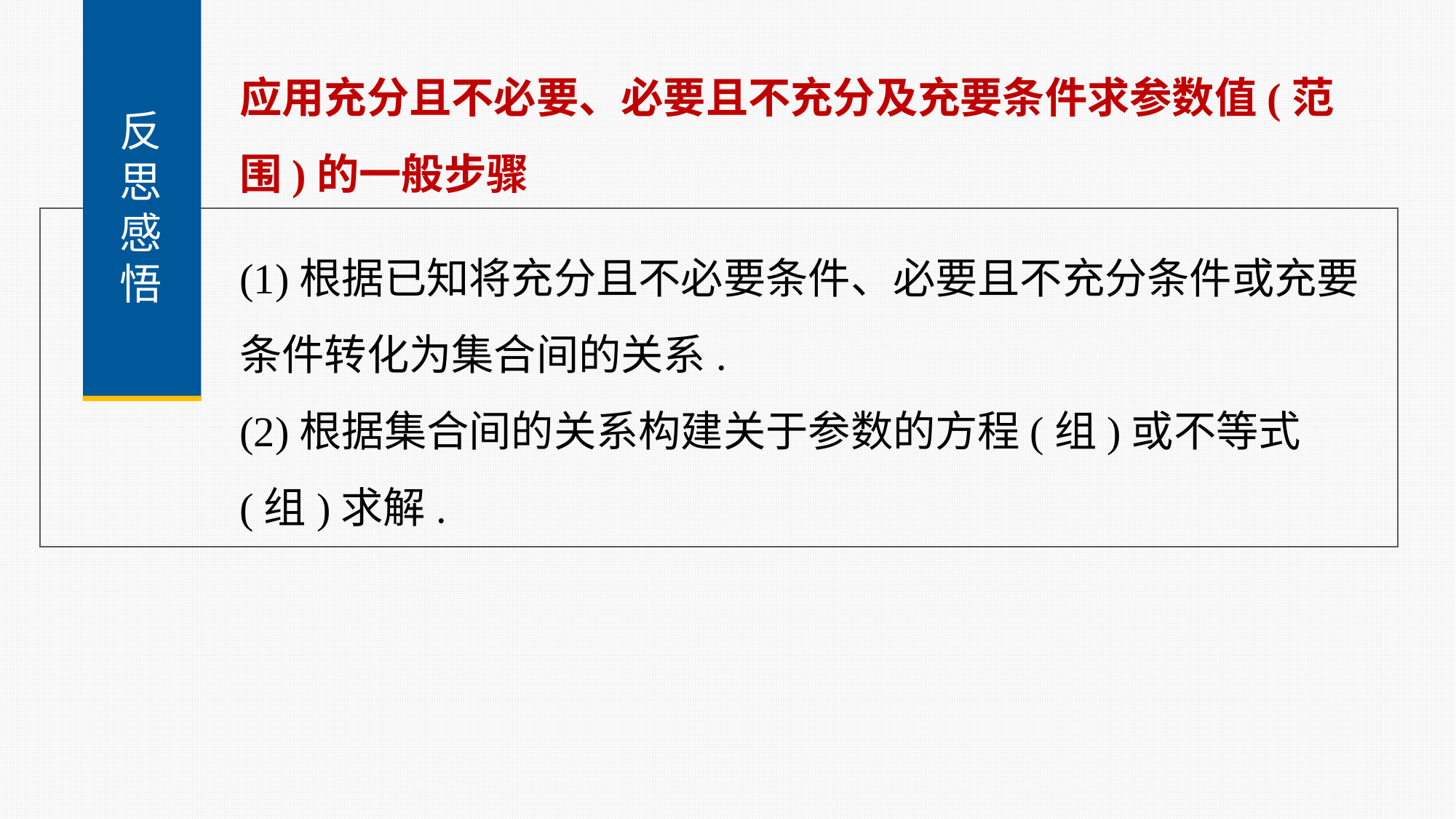

反
思
感
悟

应用充分且不必要、必要且不充分及充要条件求参数值(范围)的一般步骤

(1)根据已知将充分且不必要条件、必要且不充分条件或充要条件转化为集合间的关系.
(2)根据集合间的关系构建关于参数的方程(组)或不等式(组)求解.